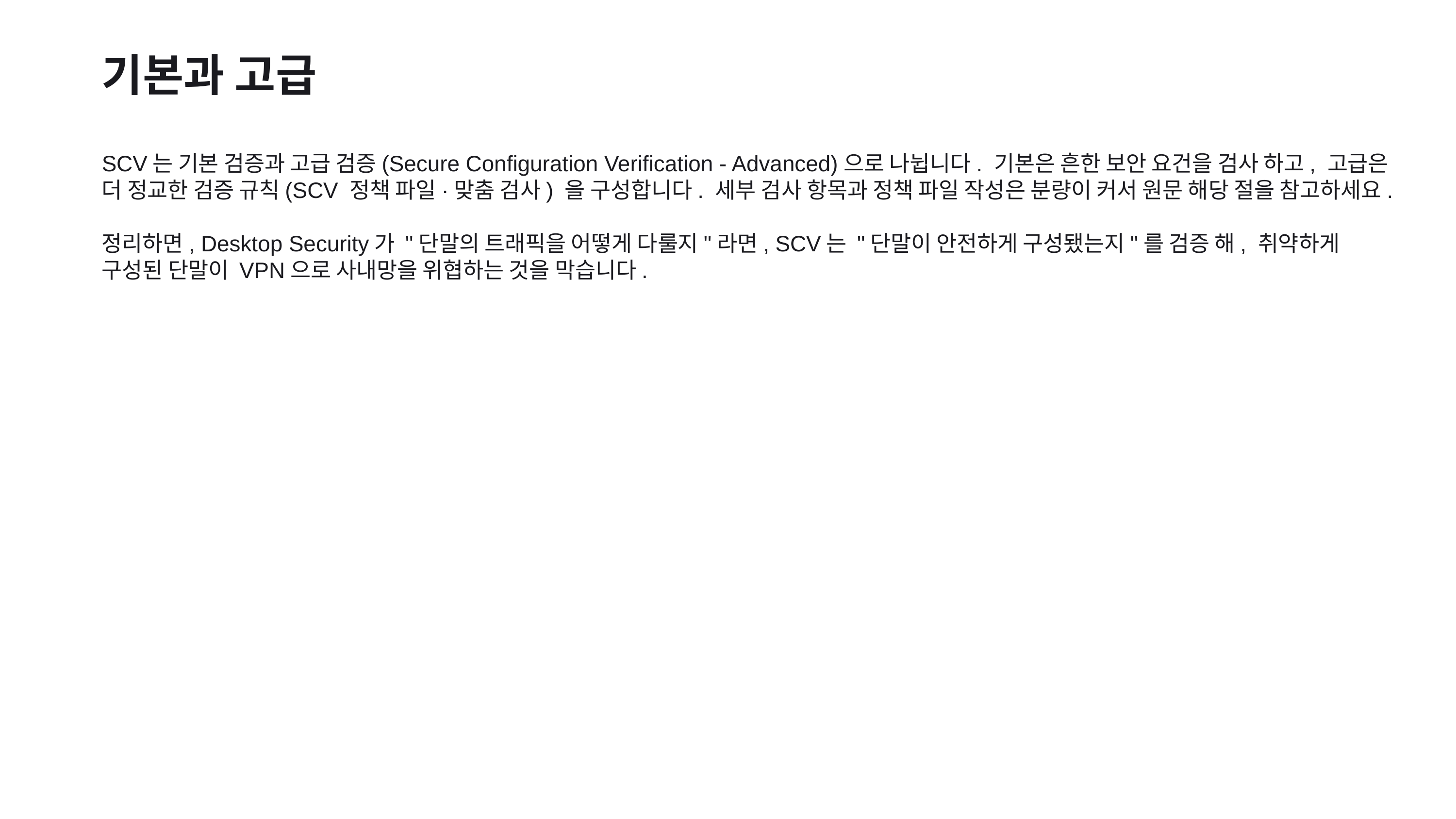

기본과 고급
SCV는 기본 검증과 고급 검증(Secure Configuration Verification - Advanced)으로 나뉩니다. 기본은 흔한 보안 요건을 검사 하고, 고급은 더 정교한 검증 규칙(SCV 정책 파일·맞춤 검사) 을 구성합니다. 세부 검사 항목과 정책 파일 작성은 분량이 커서 원문 해당 절을 참고하세요.

정리하면, Desktop Security가 "단말의 트래픽을 어떻게 다룰지"라면, SCV는 "단말이 안전하게 구성됐는지"를 검증 해, 취약하게 구성된 단말이 VPN으로 사내망을 위협하는 것을 막습니다.